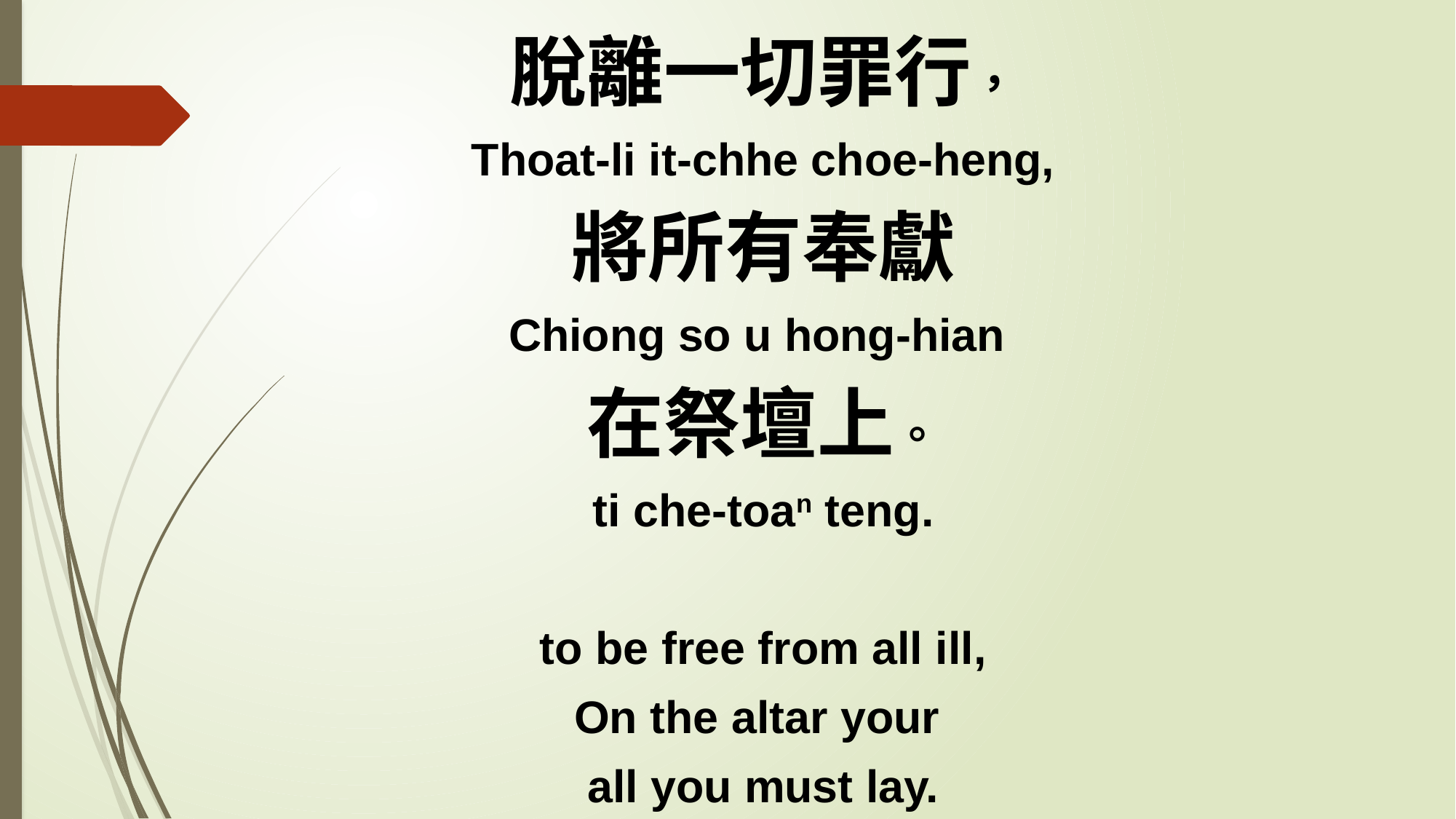

脫離一切罪行，
Thoat-li it-chhe choe-heng,
將所有奉獻
Chiong so u hong-hian
在祭壇上。
ti che-toan teng.

to be free from all ill,
On the altar your
all you must lay.